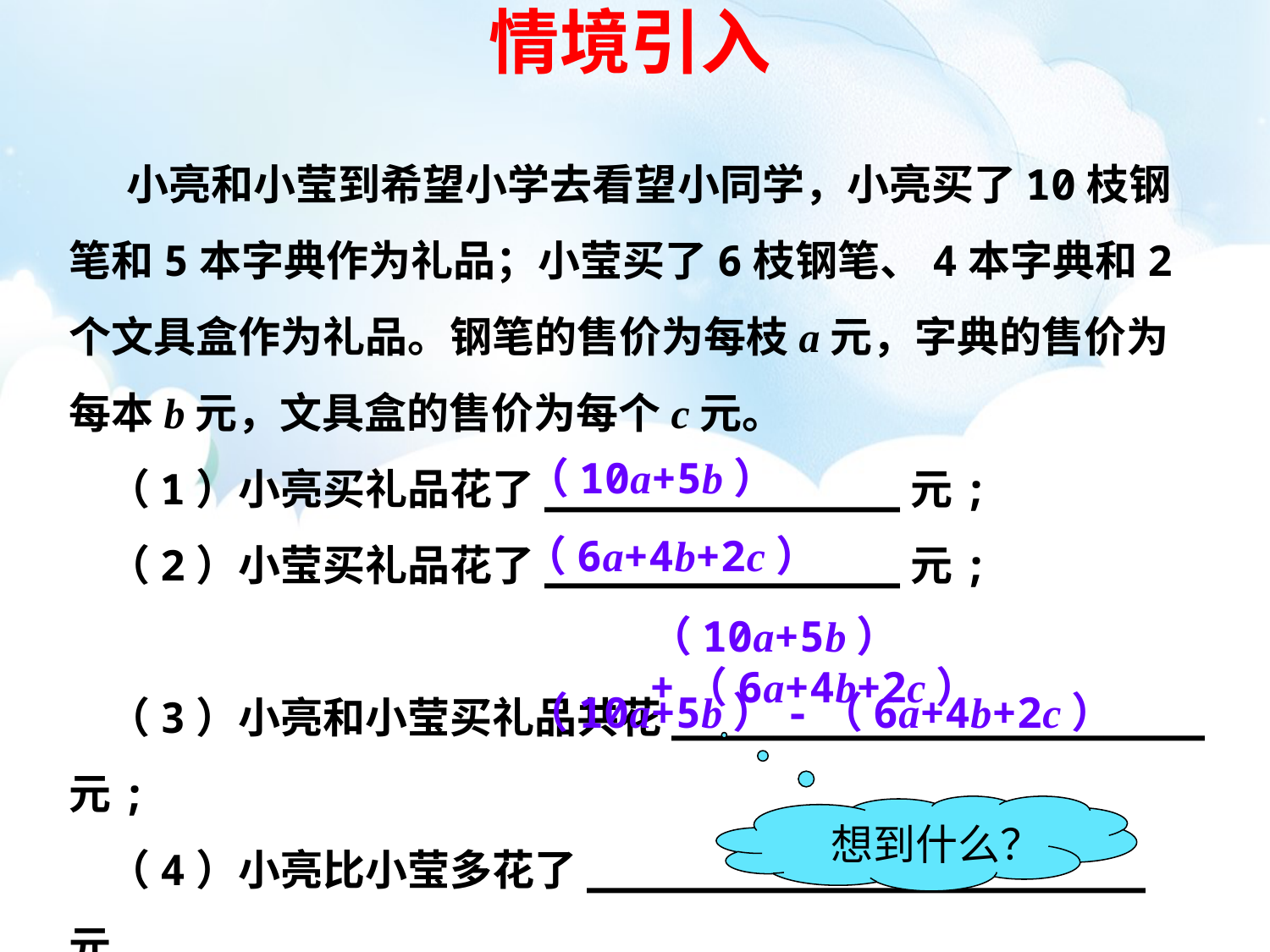

情境引入
     小亮和小莹到希望小学去看望小同学，小亮买了10枝钢笔和5本字典作为礼品；小莹买了6枝钢笔、4本字典和2个文具盒作为礼品。钢笔的售价为每枝a元，字典的售价为每本b元，文具盒的售价为每个c元。
   （1）小亮买礼品花了______________元;
   （2）小莹买礼品花了______________元;
   （3）小亮和小莹买礼品共花_____________________元;
   （4）小亮比小莹多花了______________________元.
（10a+5b）
（6a+4b+2c）
（10a+5b）+（6a+4b+2c）
（10a+5b）-（6a+4b+2c）

想到什么？